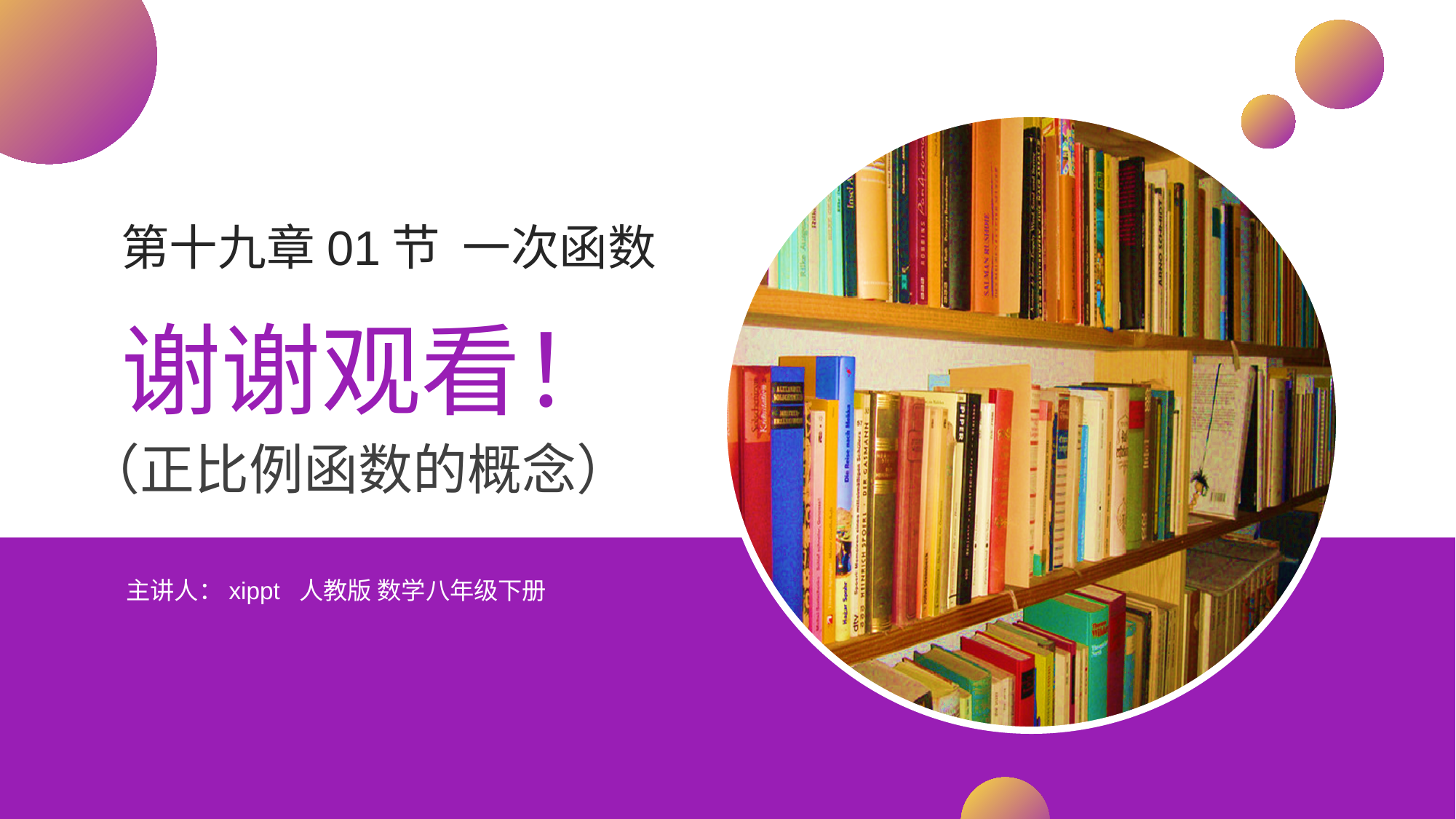

BY YUSHEN

第十九章01节  一次函数
谢谢观看！
（正比例函数的概念）

主讲人：xippt  人教版 数学八年级下册